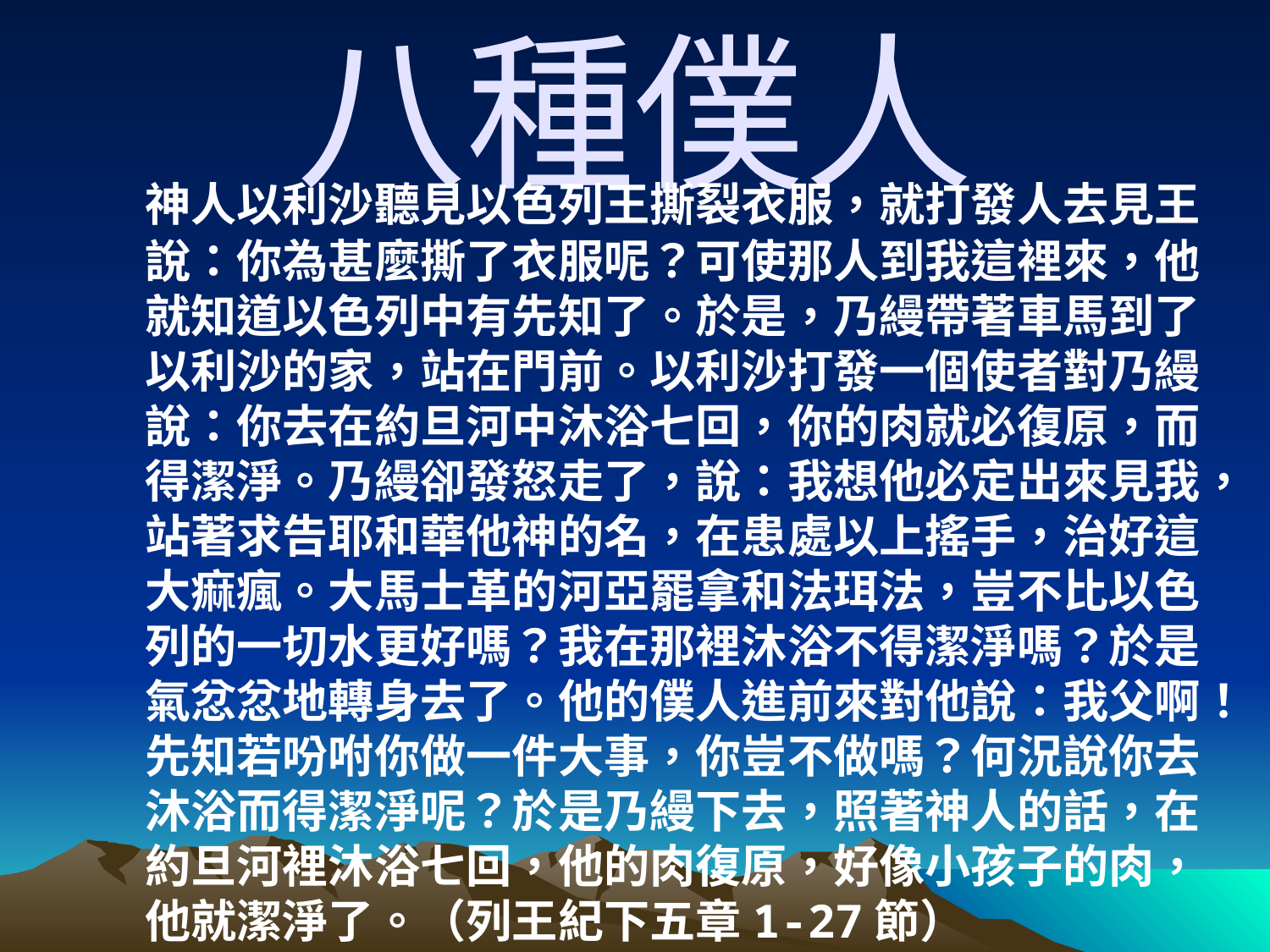

八種僕人
	神人以利沙聽見以色列王撕裂衣服，就打發人去見王說：你為甚麼撕了衣服呢？可使那人到我這裡來，他就知道以色列中有先知了。於是，乃縵帶著車馬到了以利沙的家，站在門前。以利沙打發一個使者對乃縵說：你去在約旦河中沐浴七回，你的肉就必復原，而得潔淨。乃縵卻發怒走了，說：我想他必定出來見我，站著求告耶和華他神的名，在患處以上搖手，治好這大痲瘋。大馬士革的河亞罷拿和法珥法，豈不比以色列的一切水更好嗎？我在那裡沐浴不得潔淨嗎？於是氣忿忿地轉身去了。他的僕人進前來對他說：我父啊！先知若吩咐你做一件大事，你豈不做嗎？何況說你去沐浴而得潔淨呢？於是乃縵下去，照著神人的話，在約旦河裡沐浴七回，他的肉復原，好像小孩子的肉，他就潔淨了。（列王紀下五章1-27節）